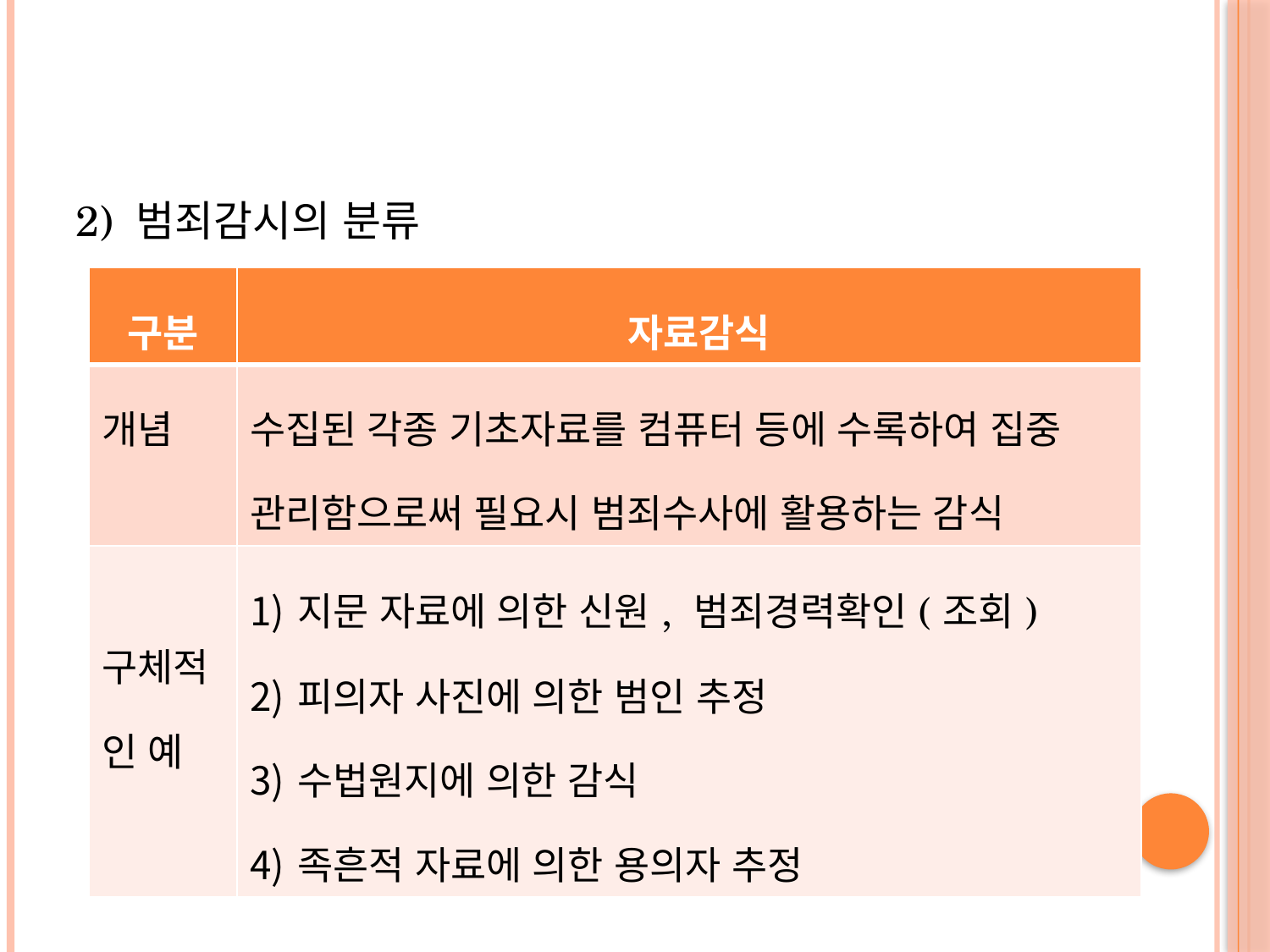

#
2) 범죄감시의 분류

| 구분 | 자료감식 |
| --- | --- |
| 개념 | 수집된 각종 기초자료를 컴퓨터 등에 수록하여 집중 관리함으로써 필요시 범죄수사에 활용하는 감식 |
| 구체적인 예 | 지문 자료에 의한 신원, 범죄경력확인(조회) 피의자 사진에 의한 범인 추정 수법원지에 의한 감식 족흔적 자료에 의한 용의자 추정 |